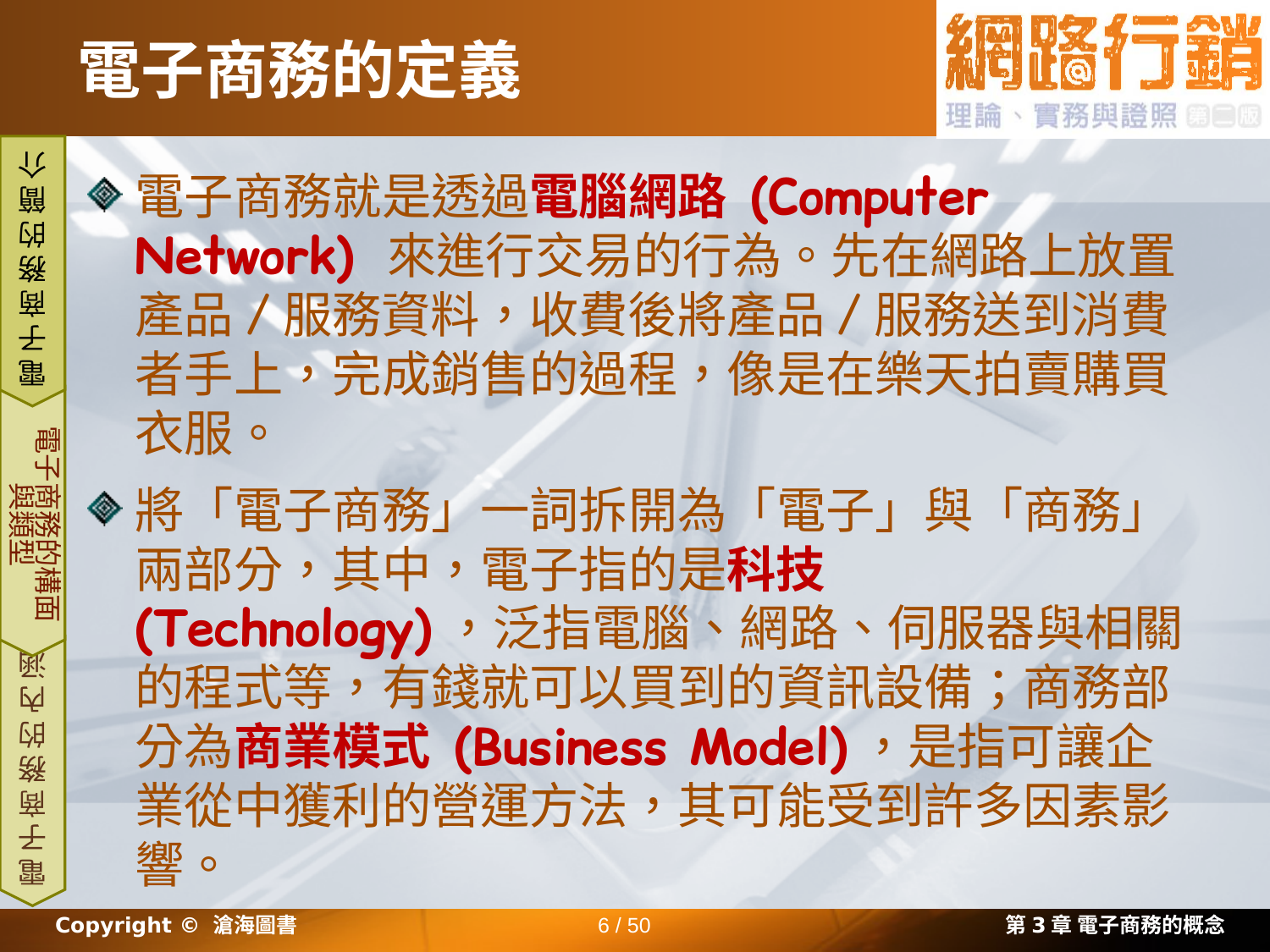

# 電子商務的定義
電子商務就是透過電腦網路 (Computer Network) 來進行交易的行為。先在網路上放置產品/服務資料，收費後將產品/服務送到消費者手上，完成銷售的過程，像是在樂天拍賣購買衣服。
將「電子商務」一詞拆開為「電子」與「商務」兩部分，其中，電子指的是科技 (Technology)，泛指電腦、網路、伺服器與相關的程式等，有錢就可以買到的資訊設備；商務部分為商業模式 (Business Model)，是指可讓企業從中獲利的營運方法，其可能受到許多因素影響。
電子商務的簡介
電子商務的構面與類型

電子商務的內涵
Copyright © 滄海圖書
6 / 50
第3章 電子商務的概念